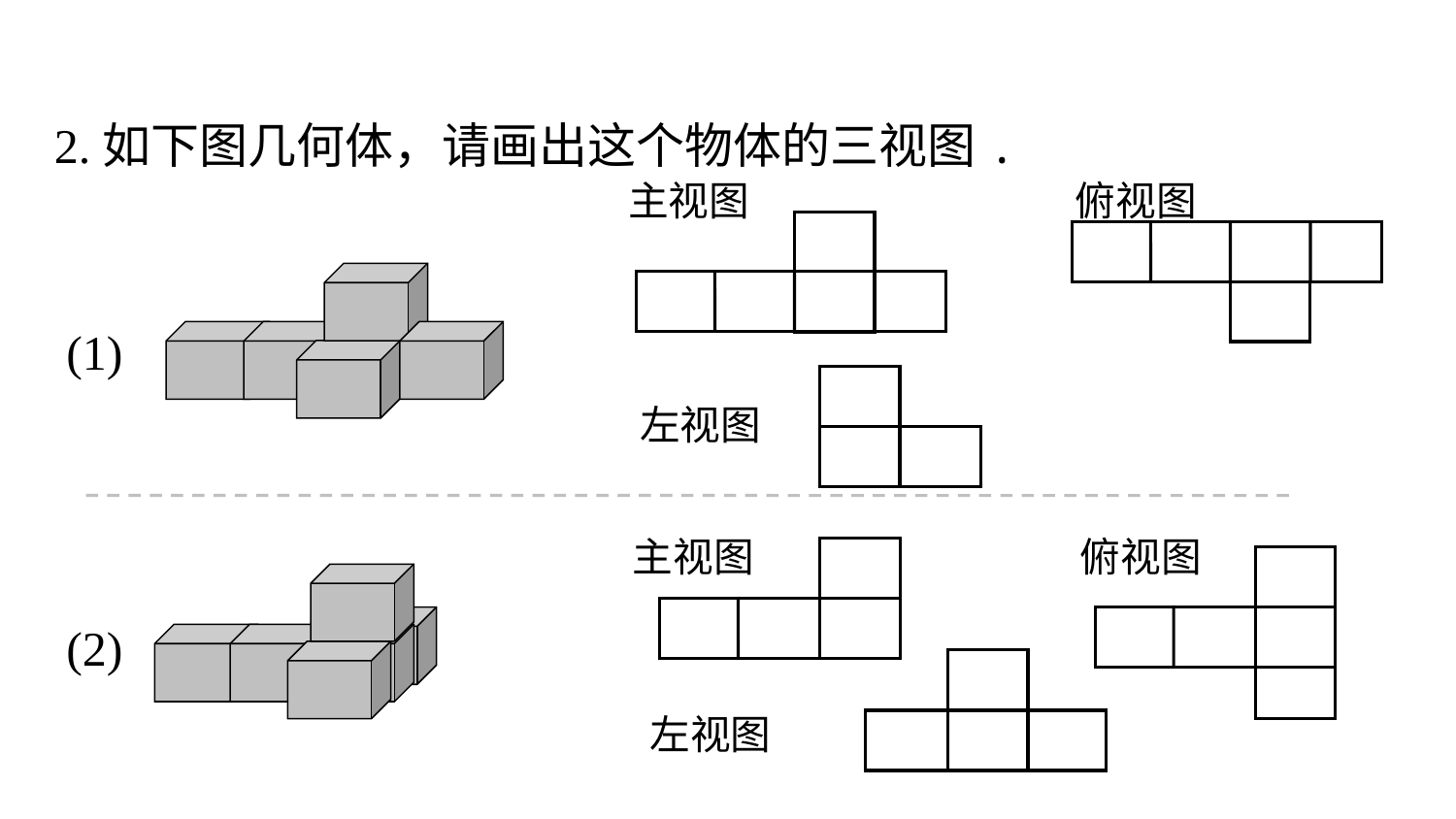

2.如下图几何体，请画出这个物体的三视图.
主视图
俯视图

(1)

左视图

主视图
俯视图

(2)

左视图